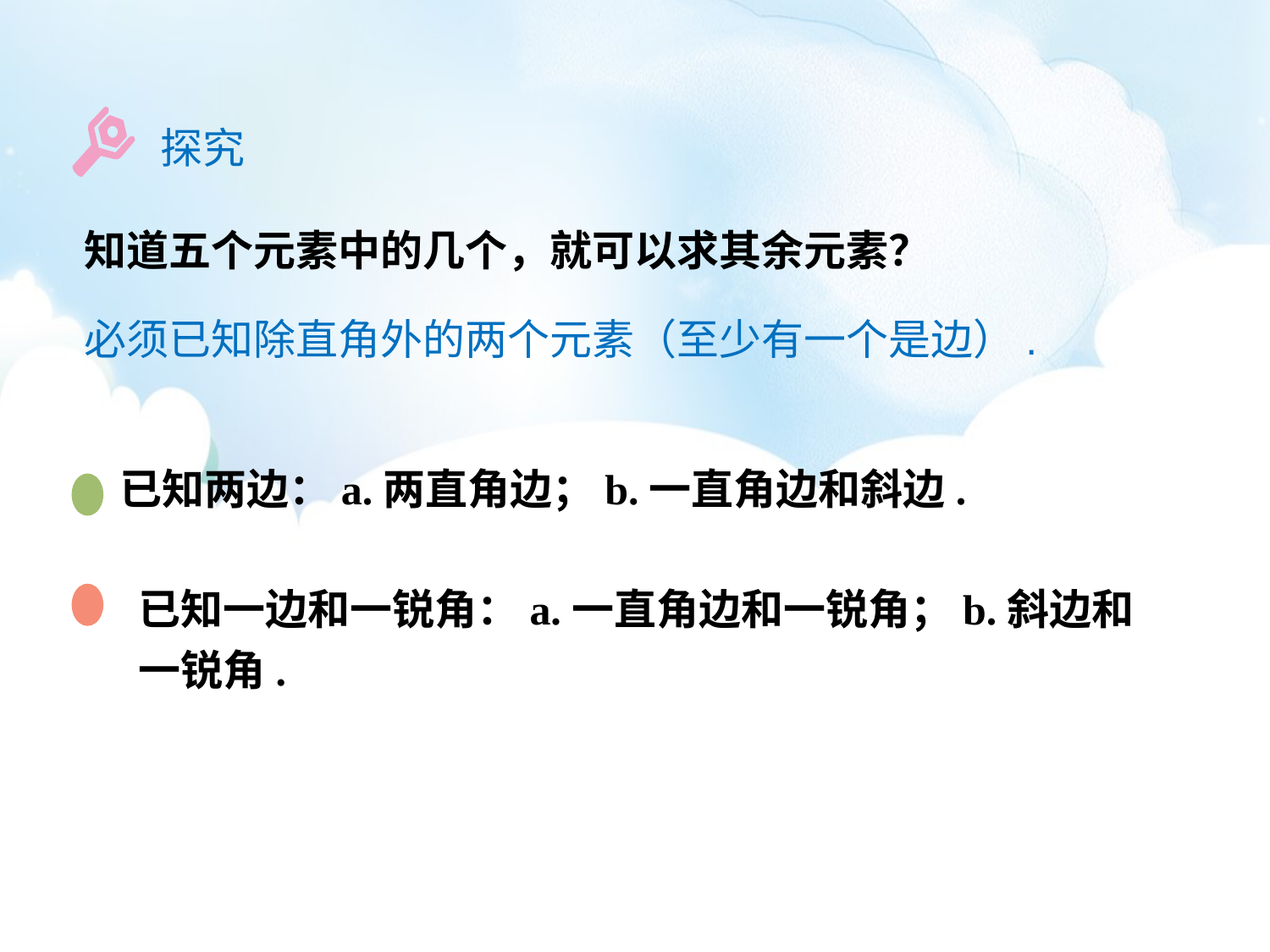

探究
知道五个元素中的几个，就可以求其余元素？
必须已知除直角外的两个元素（至少有一个是边）.
已知两边：a.两直角边；b.一直角边和斜边.

已知一边和一锐角：a.一直角边和一锐角；b.斜边和一锐角.